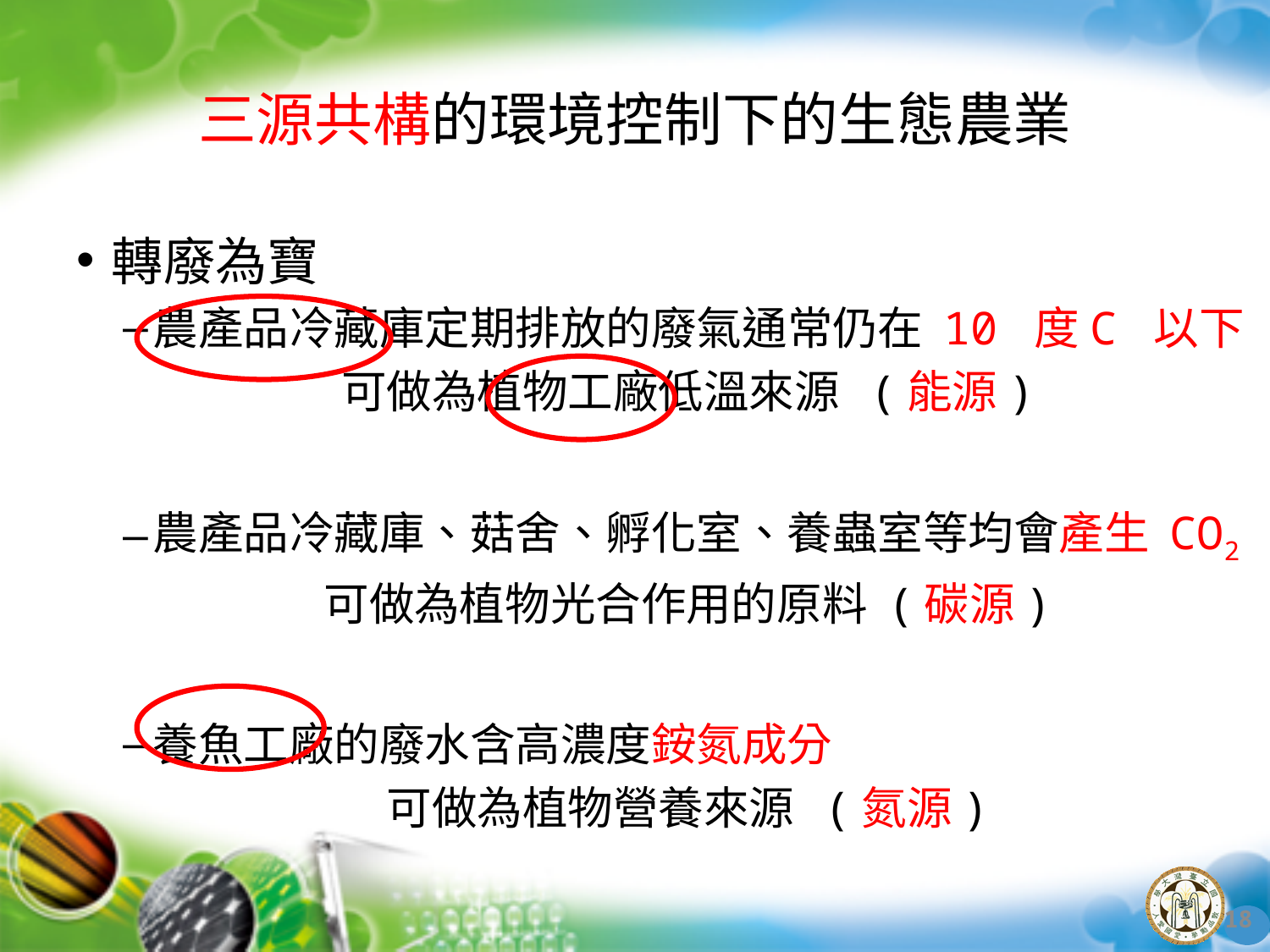

# 三源共構的環境控制下的生態農業
轉廢為寶
農產品冷藏庫定期排放的廢氣通常仍在 10 度C 以下
可做為植物工廠低溫來源  (能源)

農產品冷藏庫、菇舍、孵化室、養蟲室等均會產生 CO2
可做為植物光合作用的原料 (碳源)

養魚工廠的廢水含高濃度銨氮成分
可做為植物營養來源  (氮源)

18